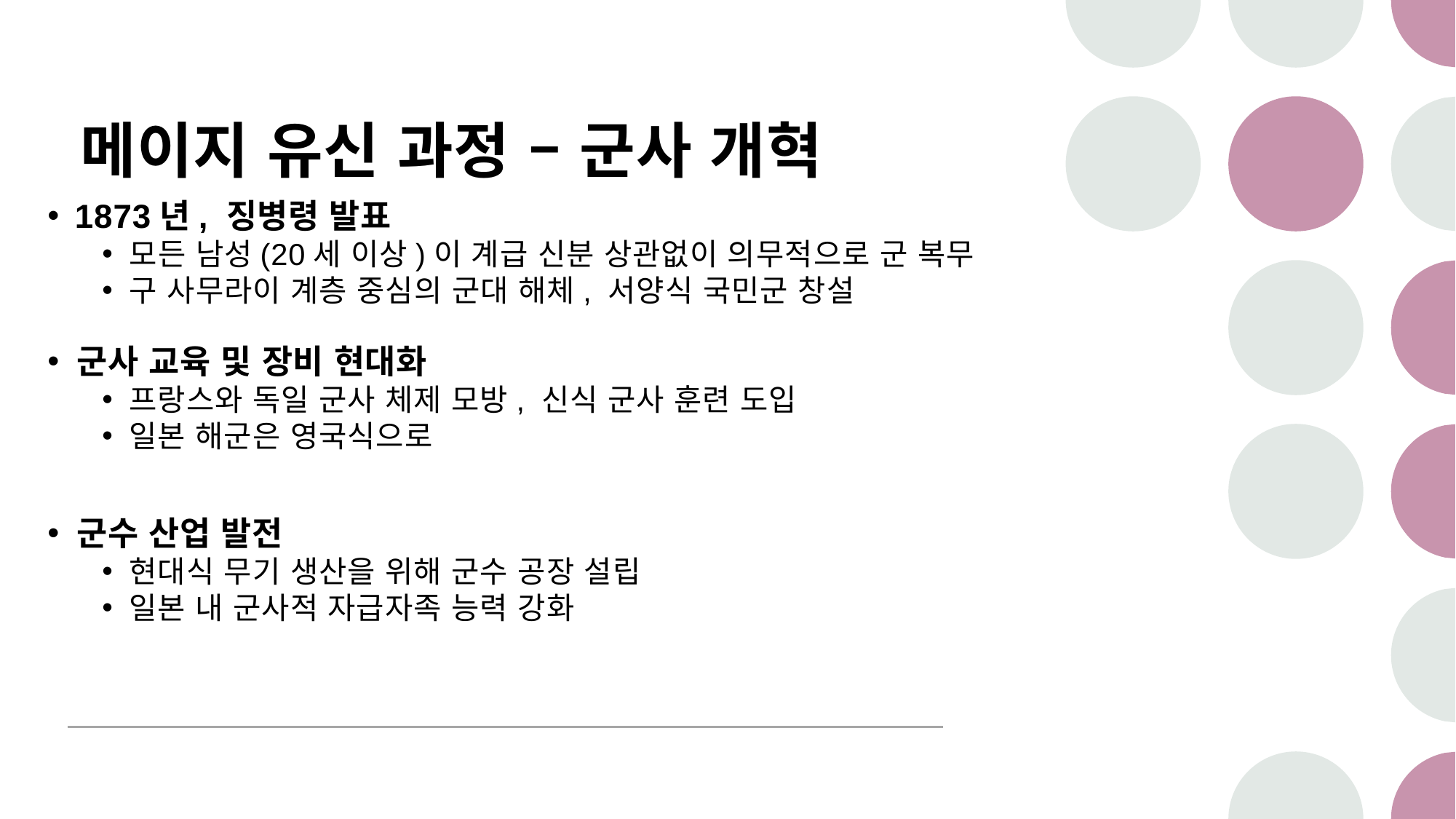

# 메이지 유신 과정 – 군사 개혁
1873년, 징병령 발표
모든 남성(20세 이상)이 계급 신분 상관없이 의무적으로 군 복무
구 사무라이 계층 중심의 군대 해체, 서양식 국민군 창설

 군사 교육 및 장비 현대화
 프랑스와 독일 군사 체제 모방, 신식 군사 훈련 도입
 일본 해군은 영국식으로

 군수 산업 발전
 현대식 무기 생산을 위해 군수 공장 설립
 일본 내 군사적 자급자족 능력 강화